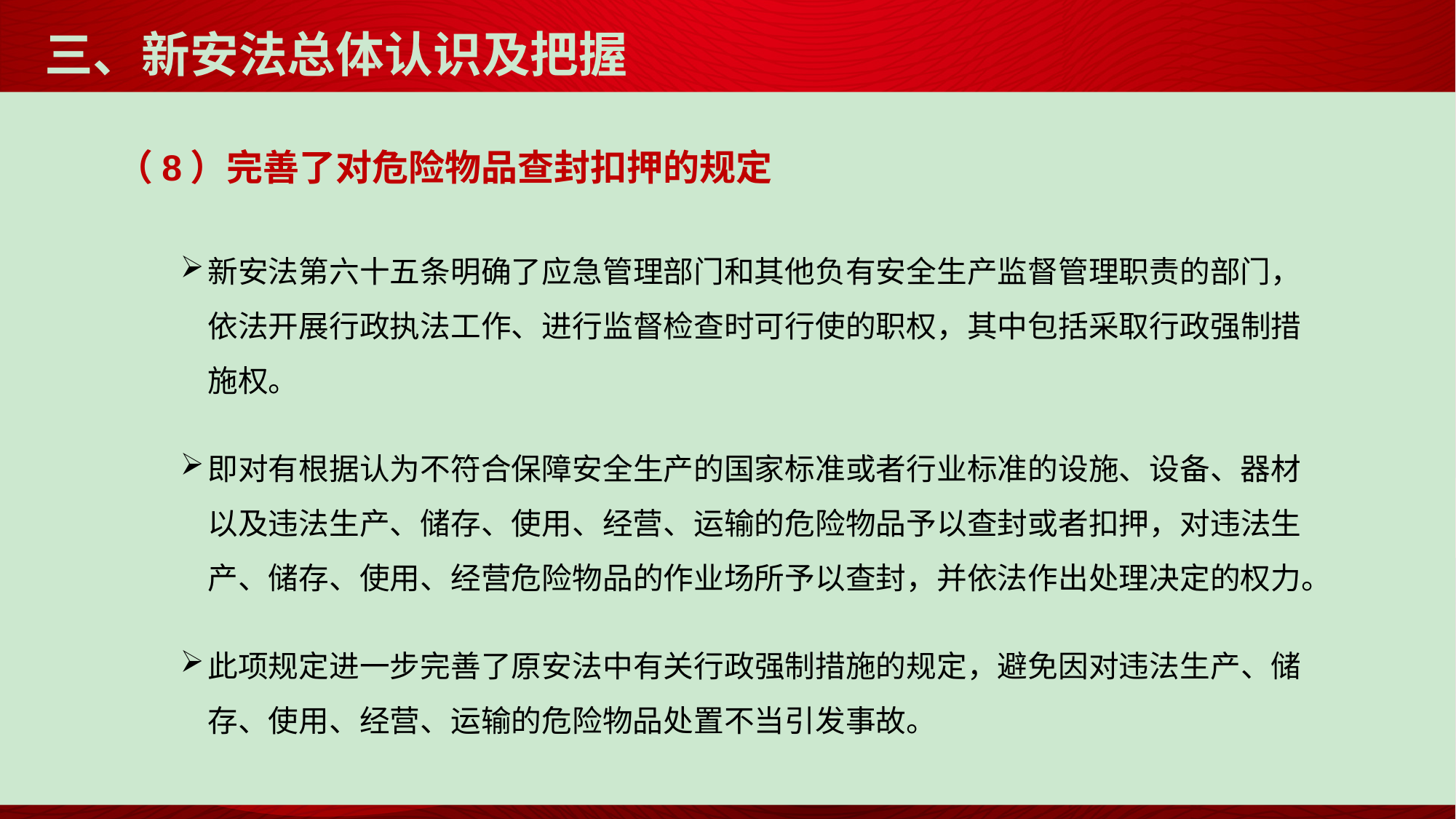

# 三、新安法总体认识及把握
（8）完善了对危险物品查封扣押的规定
新安法第六十五条明确了应急管理部门和其他负有安全生产监督管理职责的部门，依法开展行政执法工作、进行监督检查时可行使的职权，其中包括采取行政强制措施权。
即对有根据认为不符合保障安全生产的国家标准或者行业标准的设施、设备、器材以及违法生产、储存、使用、经营、运输的危险物品予以查封或者扣押，对违法生产、储存、使用、经营危险物品的作业场所予以查封，并依法作出处理决定的权力。
此项规定进一步完善了原安法中有关行政强制措施的规定，避免因对违法生产、储存、使用、经营、运输的危险物品处置不当引发事故。